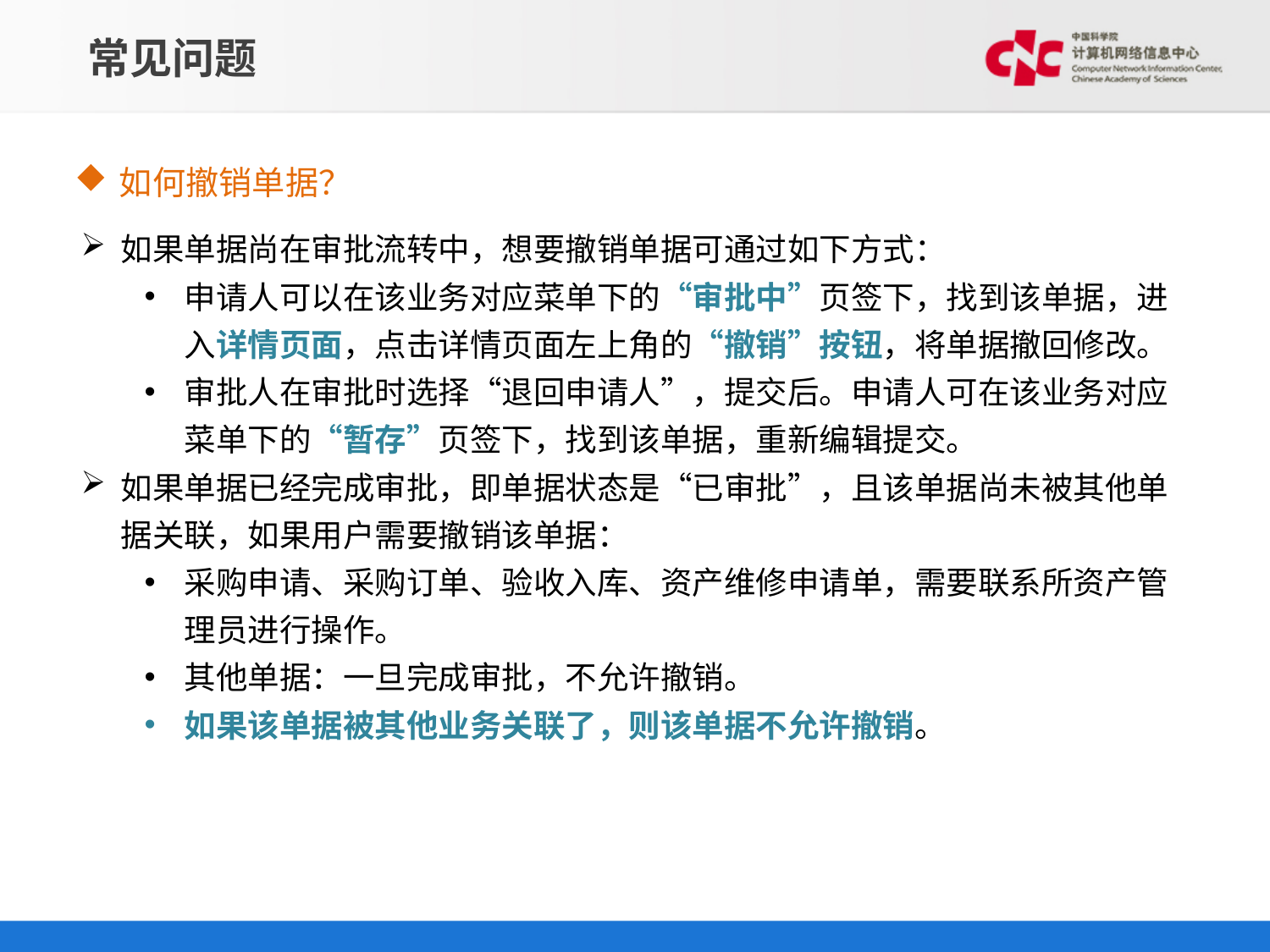

# 常见问题
如何撤销单据？
如果单据尚在审批流转中，想要撤销单据可通过如下方式：
申请人可以在该业务对应菜单下的“审批中”页签下，找到该单据，进入详情页面，点击详情页面左上角的“撤销”按钮，将单据撤回修改。
审批人在审批时选择“退回申请人”，提交后。申请人可在该业务对应菜单下的“暂存”页签下，找到该单据，重新编辑提交。
如果单据已经完成审批，即单据状态是“已审批”，且该单据尚未被其他单据关联，如果用户需要撤销该单据：
采购申请、采购订单、验收入库、资产维修申请单，需要联系所资产管理员进行操作。
其他单据：一旦完成审批，不允许撤销。
如果该单据被其他业务关联了，则该单据不允许撤销。